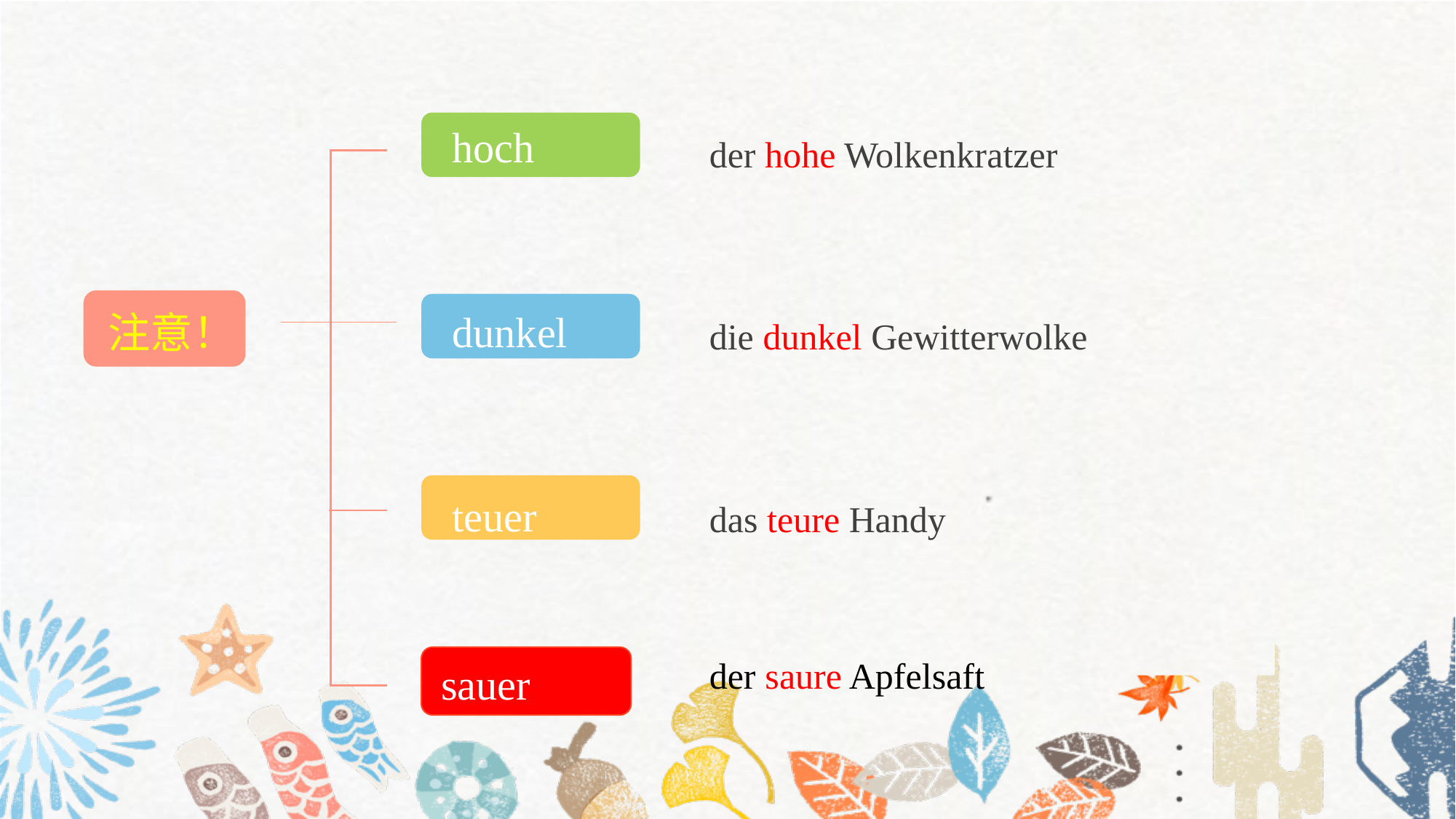

hoch
der hohe Wolkenkratzer

die dunkel Gewitterwolke
dunkel
注意！

das teure Handy
teuer

der saure Apfelsaft
sauer